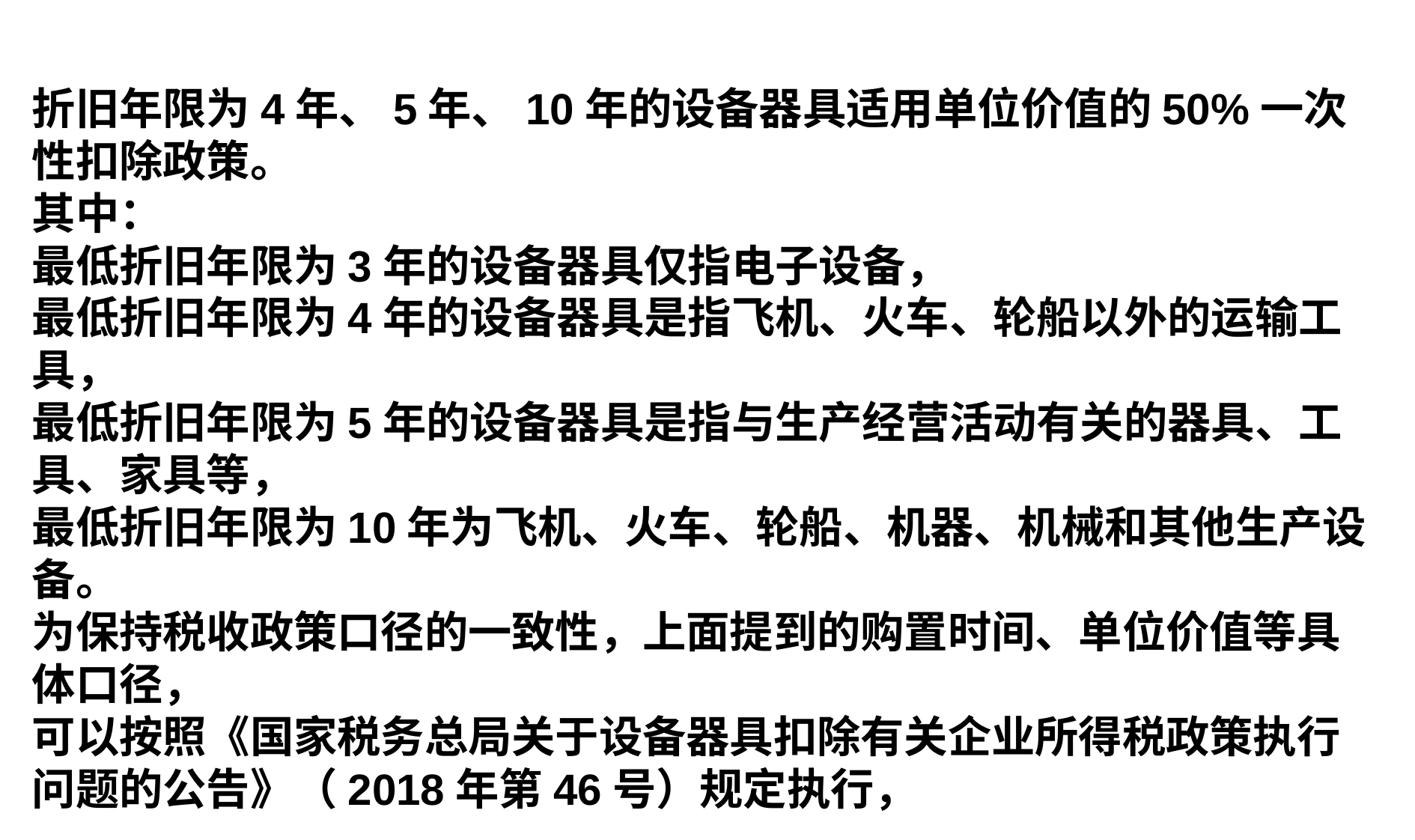

折旧年限为4年、5年、10年的设备器具适用单位价值的50%一次性扣除政策。
其中：
最低折旧年限为3年的设备器具仅指电子设备，
最低折旧年限为4年的设备器具是指飞机、火车、轮船以外的运输工具，
最低折旧年限为5年的设备器具是指与生产经营活动有关的器具、工具、家具等，
最低折旧年限为10年为飞机、火车、轮船、机器、机械和其他生产设备。
为保持税收政策口径的一致性，上面提到的购置时间、单位价值等具体口径，
可以按照《国家税务总局关于设备器具扣除有关企业所得税政策执行问题的公告》（2018年第46号）规定执行，